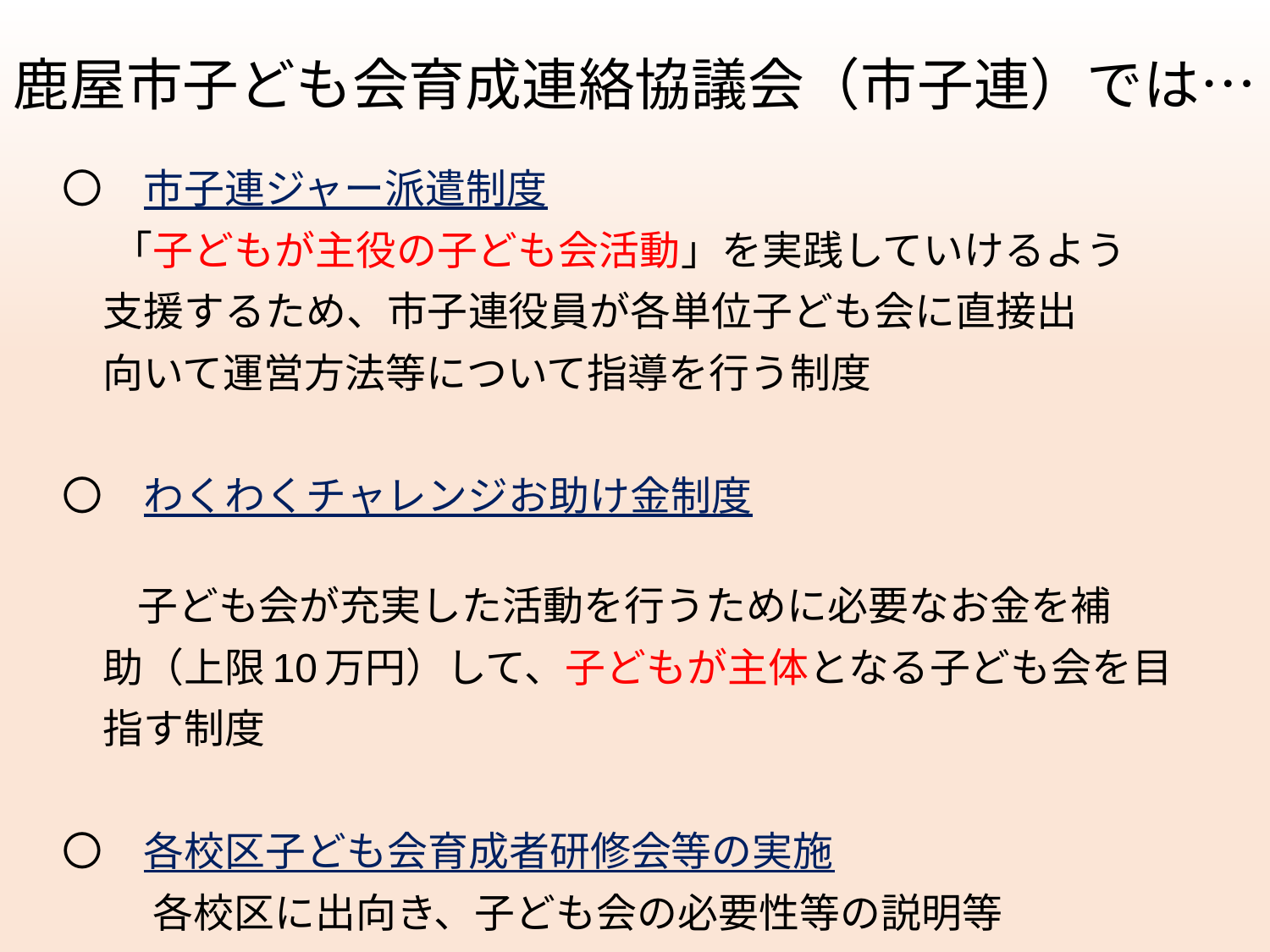

# 鹿屋市子ども会育成連絡協議会（市子連）では…
〇　市子連ジャー派遣制度
　 「子どもが主役の子ども会活動」を実践していけるよう
　支援するため、市子連役員が各単位子ども会に直接出
　向いて運営方法等について指導を行う制度

〇　わくわくチャレンジお助け金制度
   　子ども会が充実した活動を行うために必要なお金を補
　助（上限10万円）して、子どもが主体となる子ども会を目
　指す制度

〇　各校区子ども会育成者研修会等の実施
　 　各校区に出向き、子ども会の必要性等の説明等